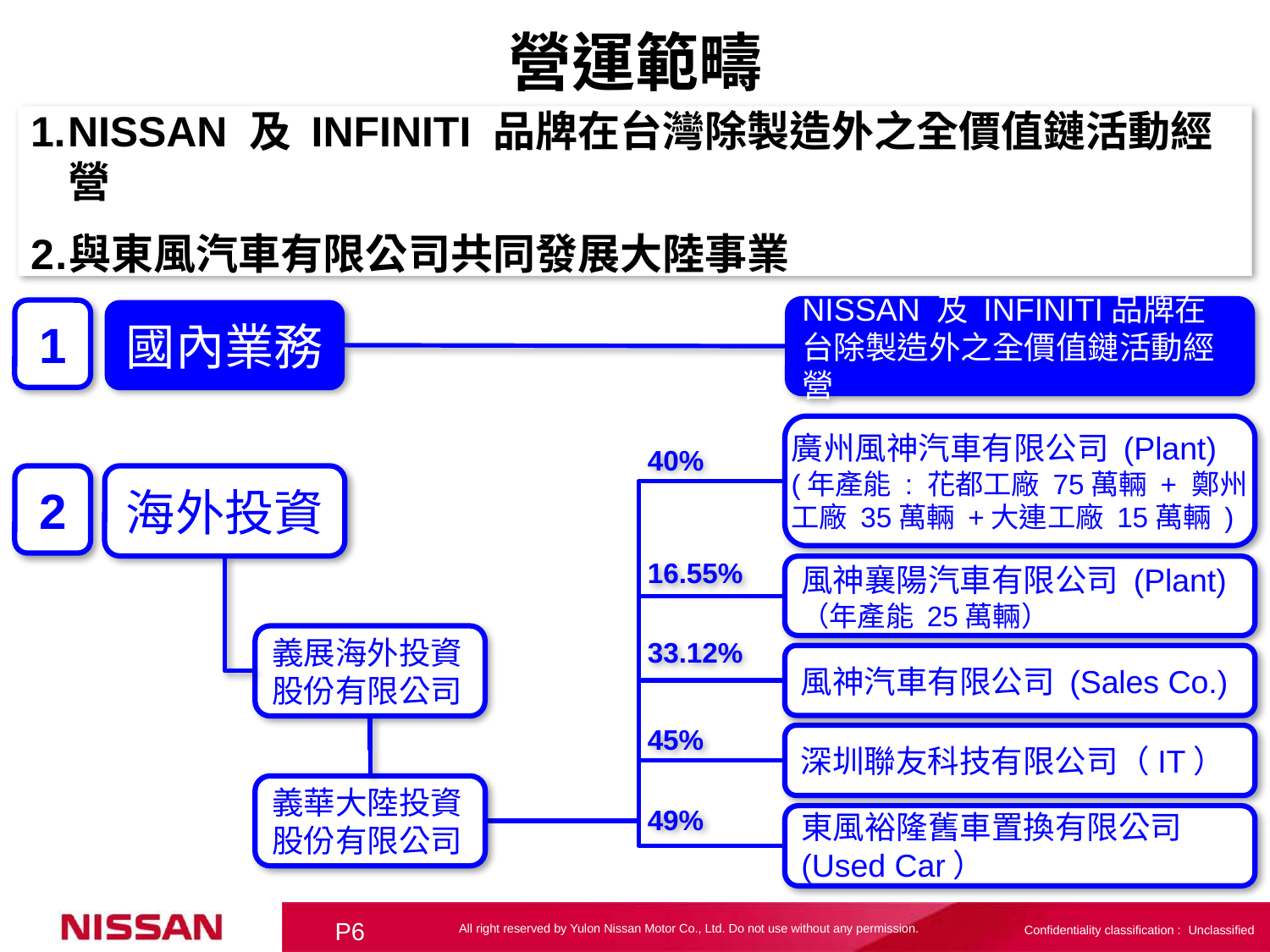

營運範疇

營運範疇
創新 ‧ 速度 ‧ 團隊
NISSAN 及 INFINITI 品牌在台灣除製造外之全價值鏈活動經營
與東風汽車有限公司共同發展大陸事業
NISSAN 及 INFINITI品牌在台除製造外之全價值鏈活動經營
1
國內業務
廣州風神汽車有限公司 (Plant)
(年產能 : 花都工廠 75萬輛 + 鄭州工廠 35萬輛 +大連工廠 15萬輛 )
40%
2
海外投資
16.55%
風神襄陽汽車有限公司 (Plant)
（年產能 25萬輛）
義展海外投資股份有限公司
33.12%
風神汽車有限公司 (Sales Co.)
45%
深圳聯友科技有限公司（IT）
義華大陸投資股份有限公司
49%
東風裕隆舊車置換有限公司
(Used Car）